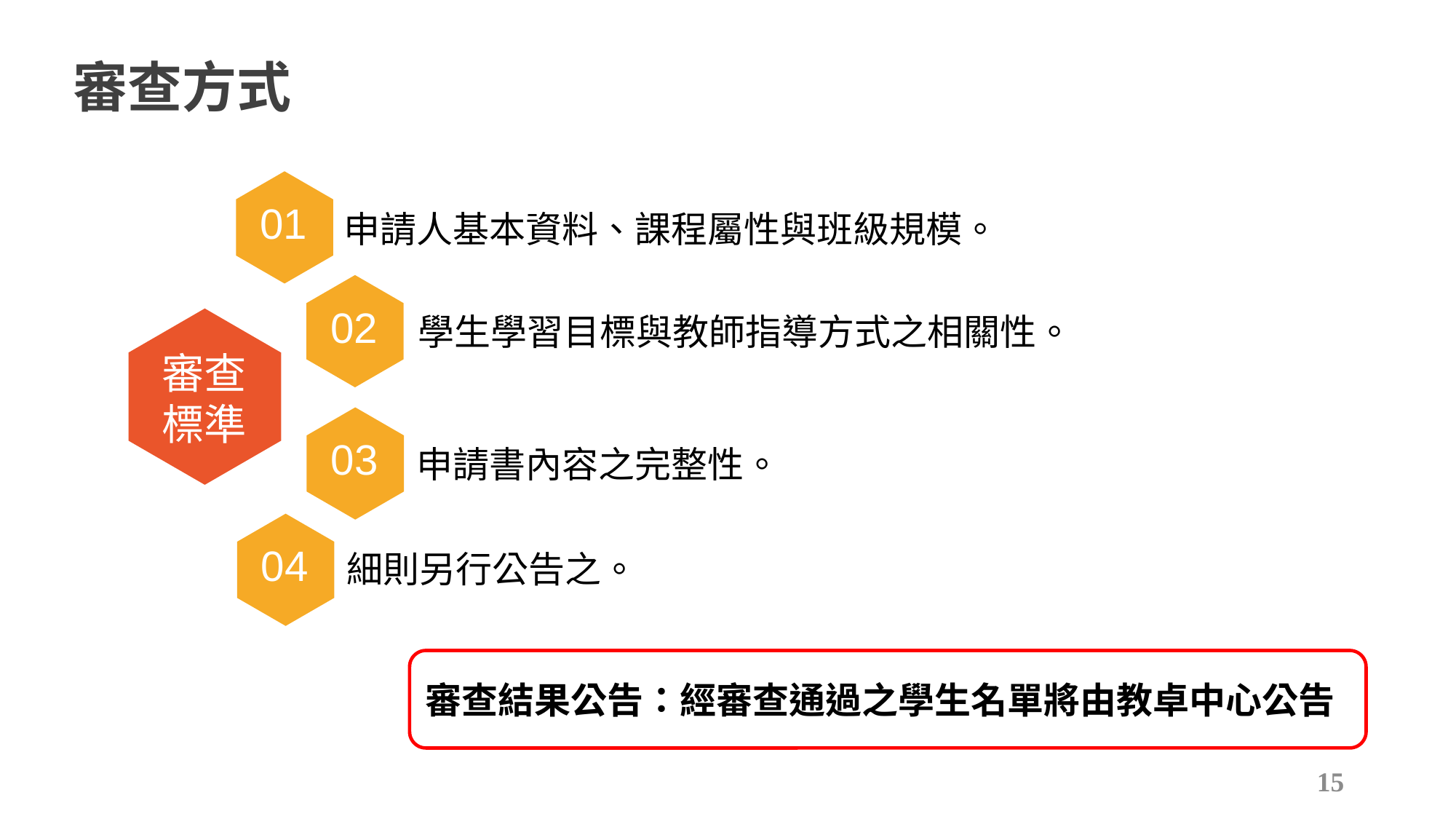

審查方式

01
申請人基本資料、課程屬性與班級規模。

02
學生學習目標與教師指導方式之相關性。

審查標準

03
申請書內容之完整性。

04
細則另行公告之。
審查結果公告：經審查通過之學生名單將由教卓中心公告
15